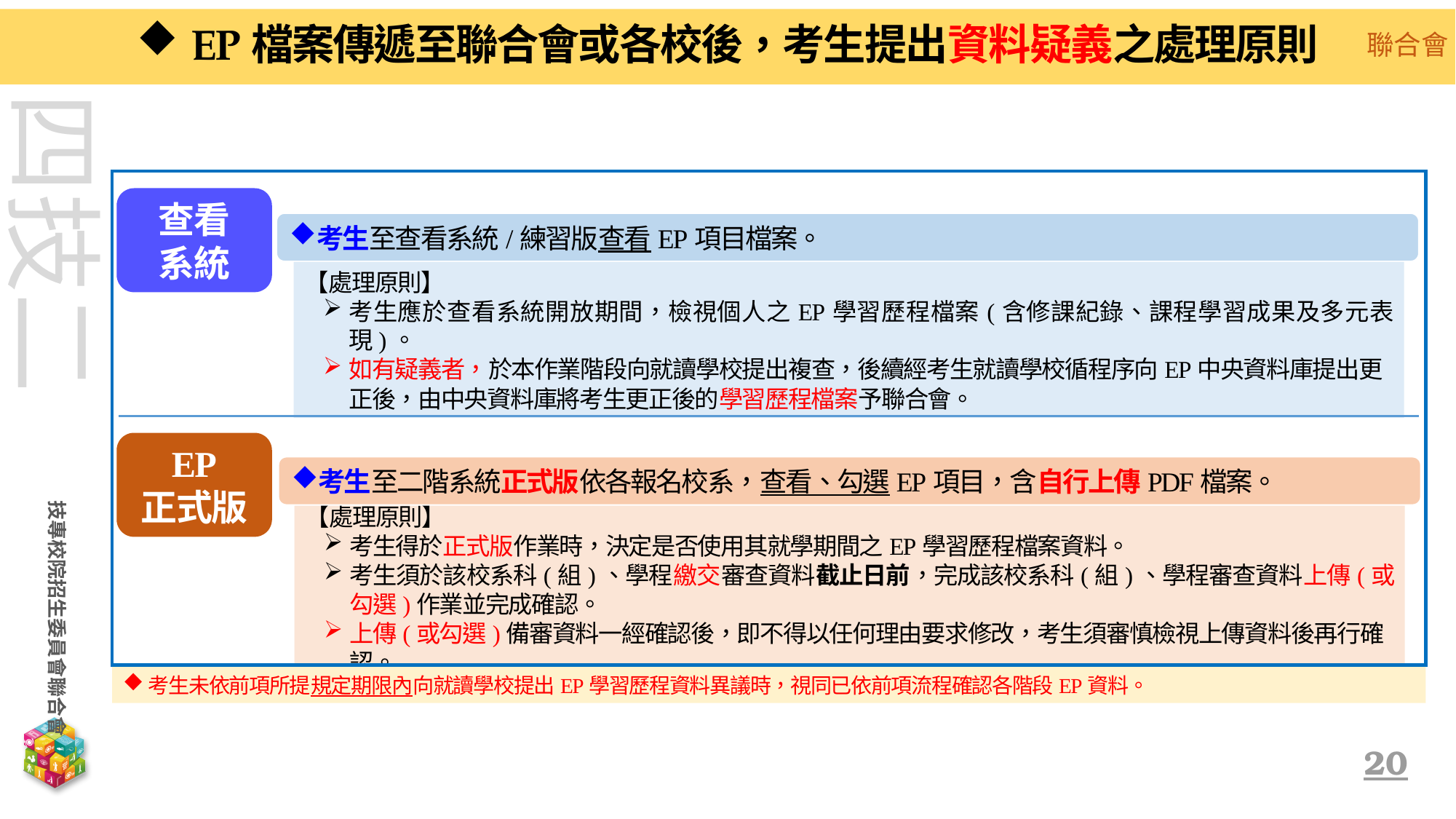

EP檔案傳遞至聯合會或各校後，考生提出資料疑義之處理原則

查看
系統
考生至查看系統/練習版查看EP項目檔案。
【處理原則】
考生應於查看系統開放期間，檢視個人之EP學習歷程檔案(含修課紀錄、課程學習成果及多元表現)。
如有疑義者，於本作業階段向就讀學校提出複查，後續經考生就讀學校循程序向EP中央資料庫提出更正後，由中央資料庫將考生更正後的學習歷程檔案予聯合會。
EP
正式版
考生至二階系統正式版依各報名校系，查看、勾選EP項目，含自行上傳PDF檔案。
【處理原則】
考生得於正式版作業時，決定是否使用其就學期間之EP學習歷程檔案資料。
考生須於該校系科(組)、學程繳交審查資料截止日前，完成該校系科(組)、學程審查資料上傳(或勾選)作業並完成確認。
上傳(或勾選)備審資料一經確認後，即不得以任何理由要求修改，考生須審慎檢視上傳資料後再行確認。
考生未依前項所提規定期限內向就讀學校提出EP學習歷程資料異議時，視同已依前項流程確認各階段EP資料。
20